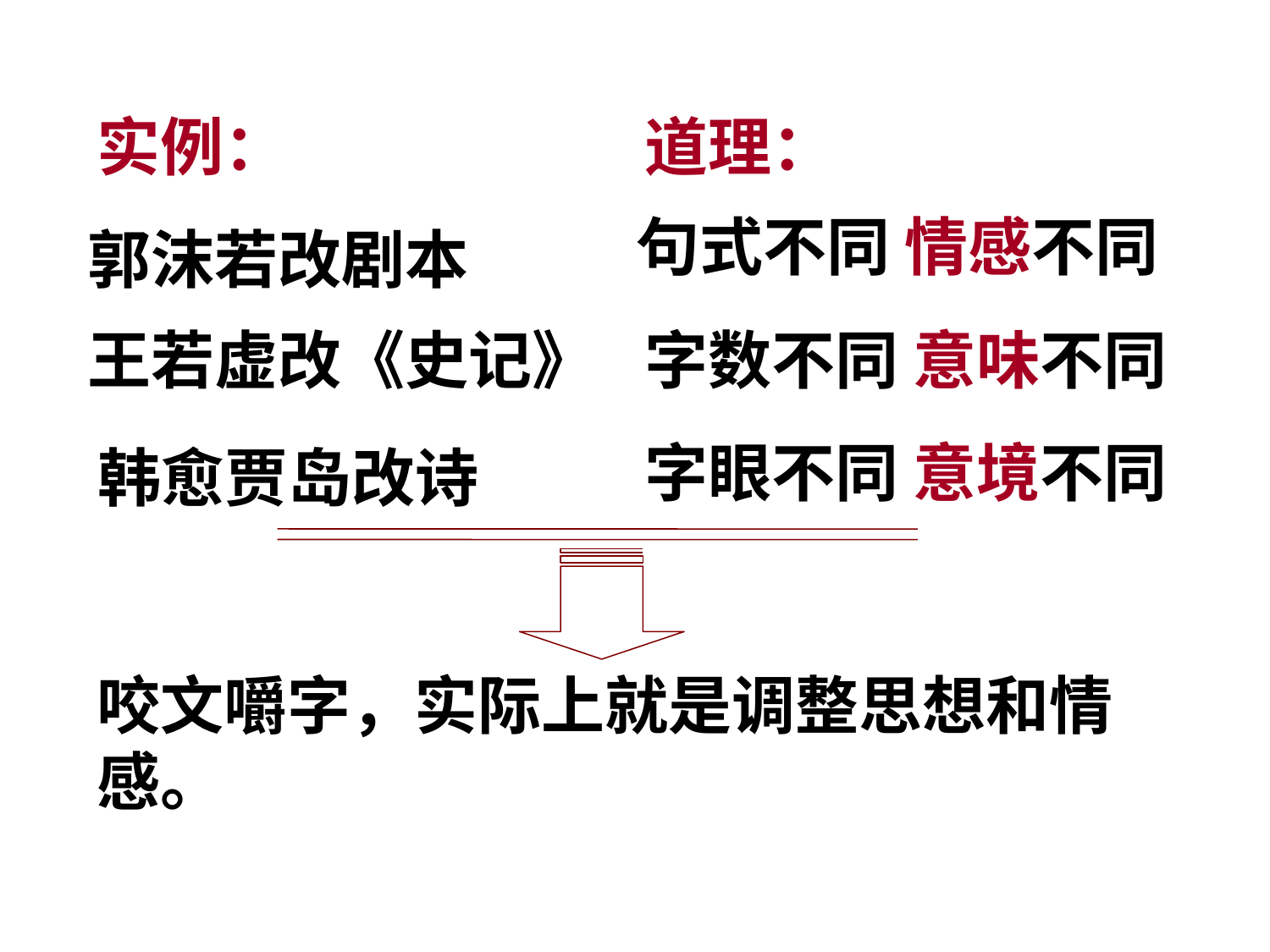

实例：
道理：
句式不同 情感不同
郭沫若改剧本
王若虚改《史记》
字数不同 意味不同
字眼不同 意境不同
韩愈贾岛改诗

咬文嚼字，实际上就是调整思想和情感。